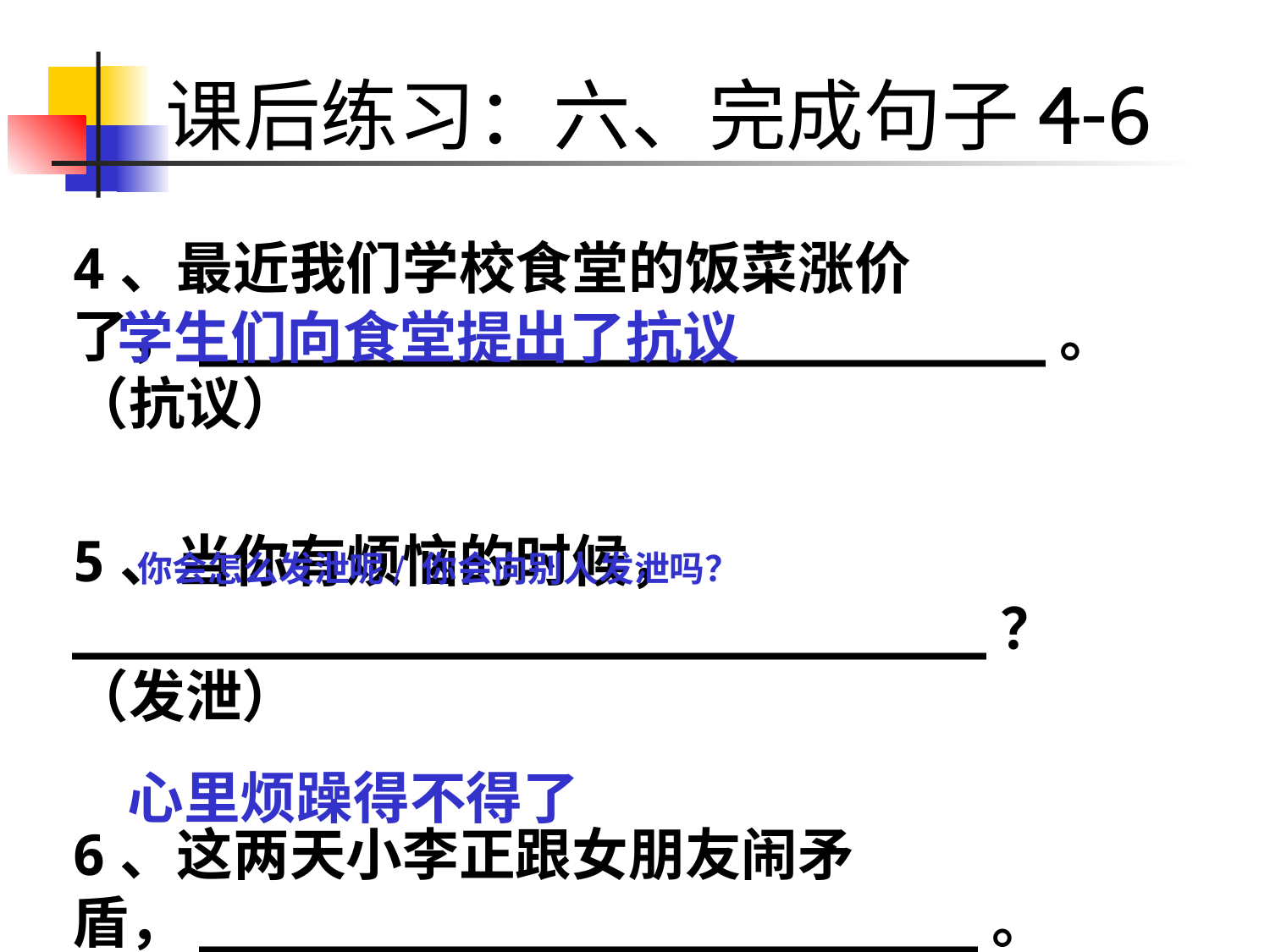

# 课后练习：六、完成句子4-6
4、最近我们学校食堂的饭菜涨价了，_________________________。（抗议）

5、当你有烦恼的时候， ___________________________？（发泄）

6、这两天小李正跟女朋友闹矛盾，_______________________。（烦躁）
学生们向食堂提出了抗议
你会怎么发泄呢/你会向别人发泄吗？
心里烦躁得不得了